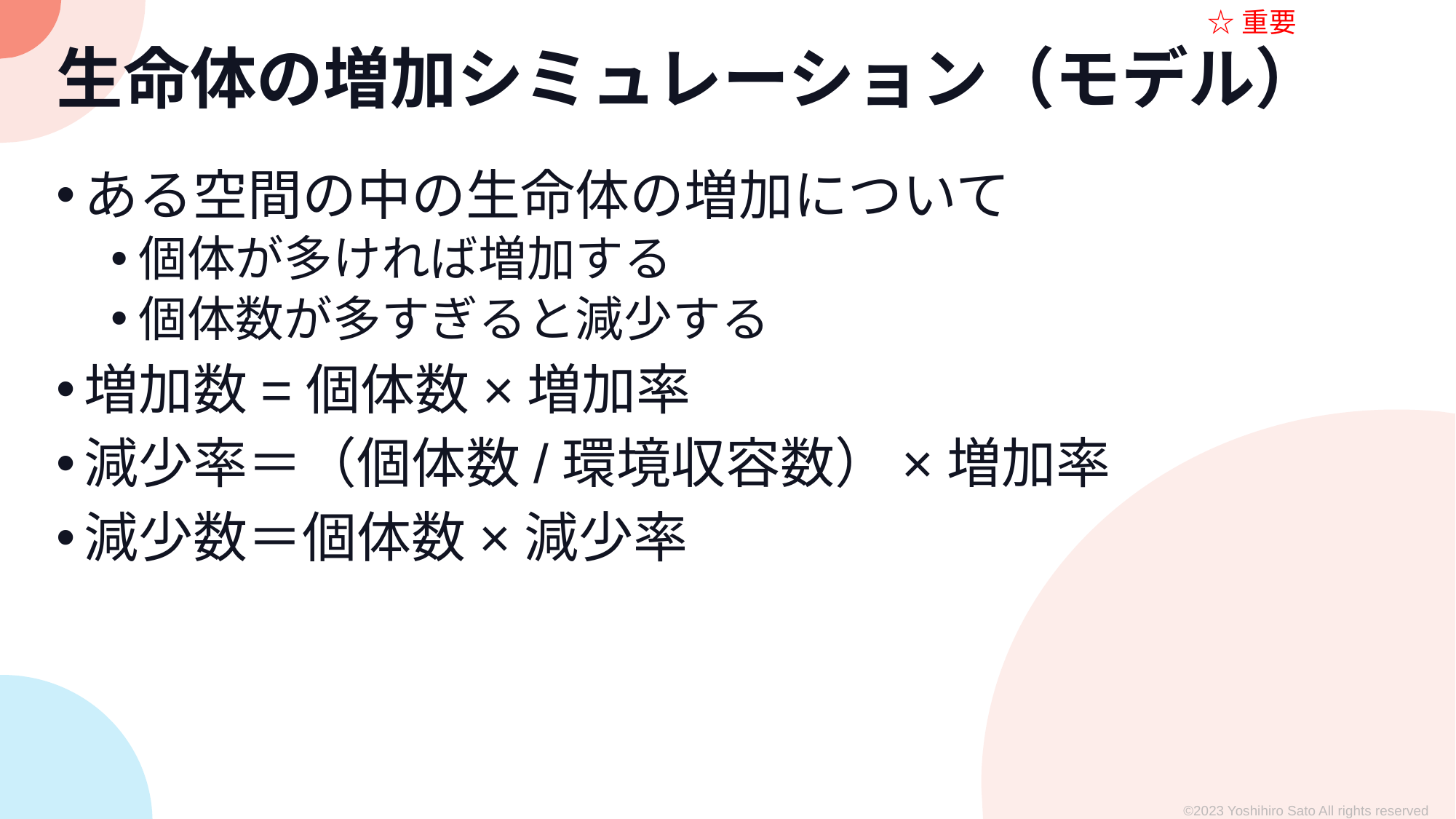

☆重要
# 生命体の増加シミュレーション（モデル）
ある空間の中の生命体の増加について
個体が多ければ増加する
個体数が多すぎると減少する
増加数=個体数×増加率
減少率＝（個体数/環境収容数）×増加率
減少数＝個体数×減少率